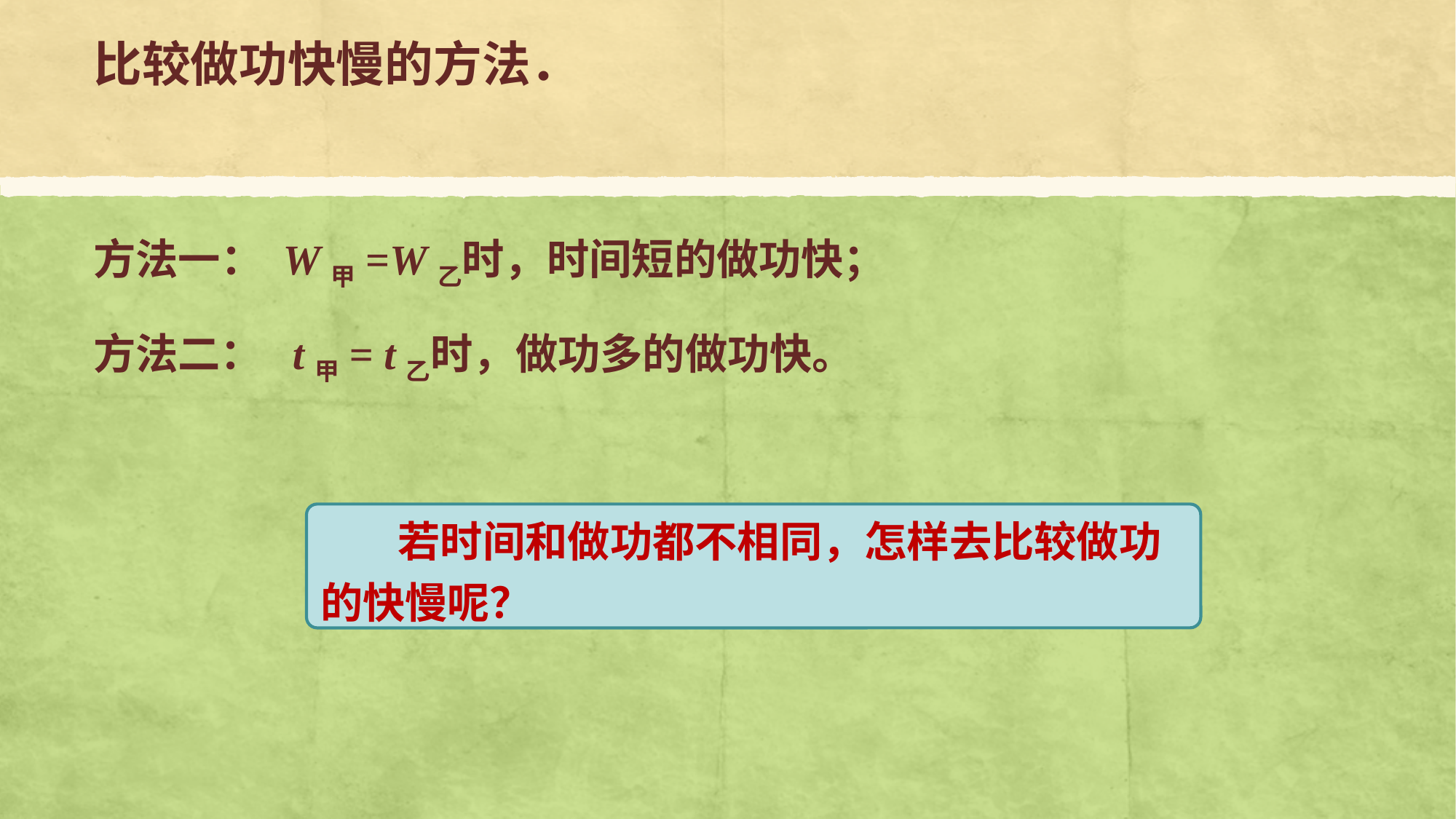

比较做功快慢的方法．
方法一： W甲=W乙时，时间短的做功快；
方法二：  t甲= t乙时，做功多的做功快。
       若时间和做功都不相同，怎样去比较做功的快慢呢？